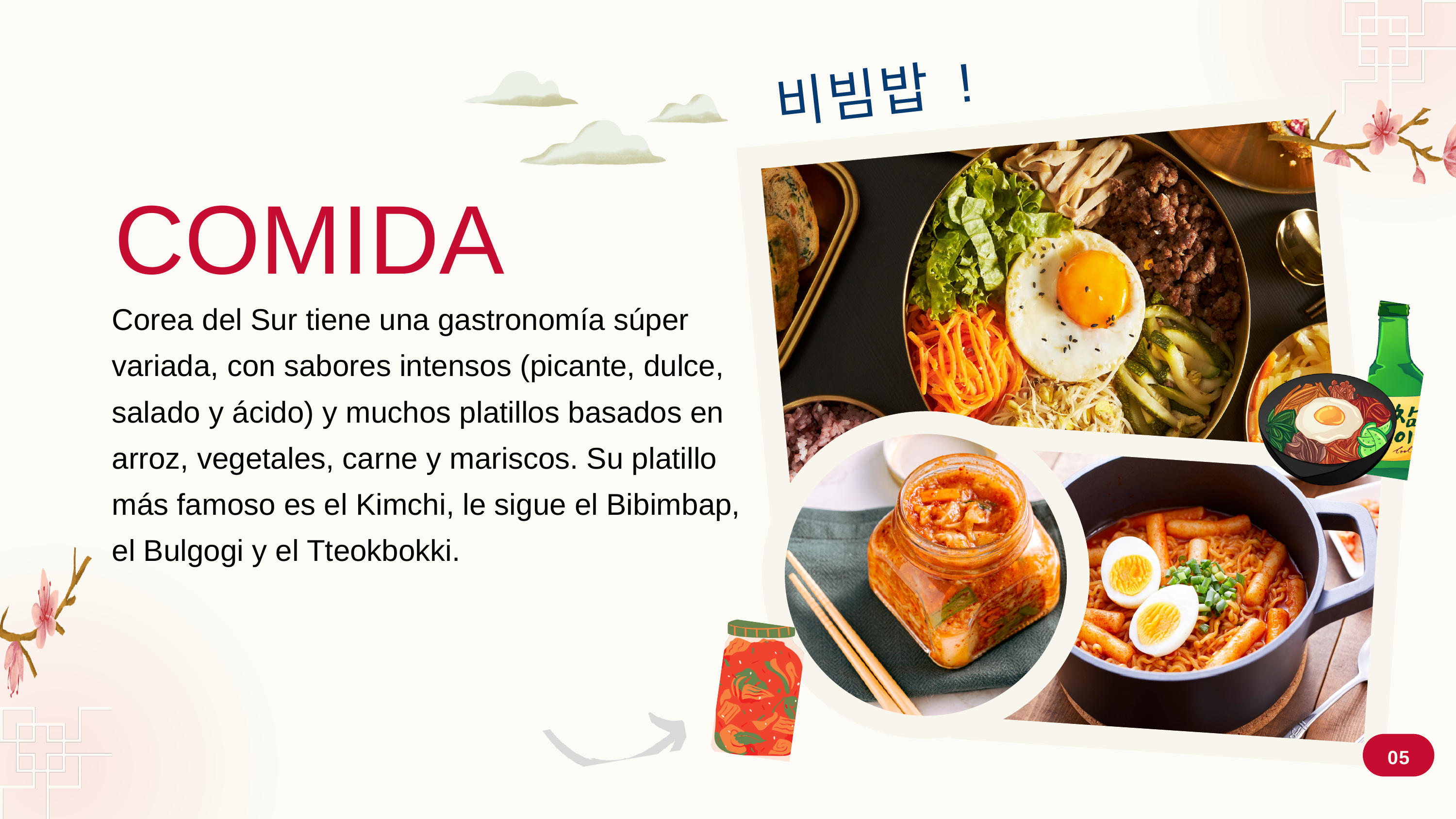

비빔밥 !

COMIDA
Corea del Sur tiene una gastronomía súper variada, con sabores intensos (picante, dulce, salado y ácido) y muchos platillos basados en arroz, vegetales, carne y mariscos. Su platillo más famoso es el Kimchi, le sigue el Bibimbap, el Bulgogi y el Tteokbokki.

05